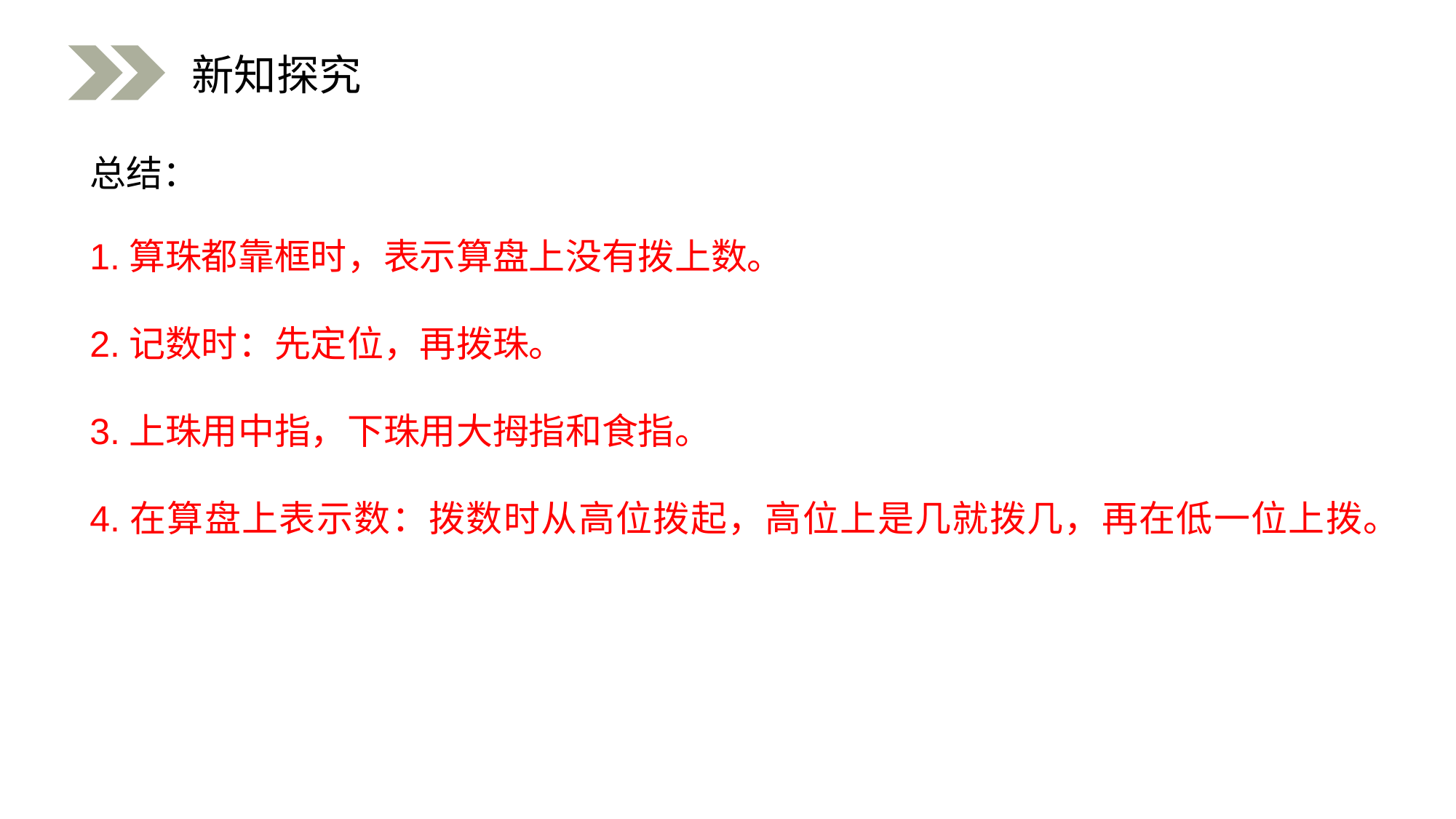

新知探究
总结：
1.算珠都靠框时，表示算盘上没有拨上数。
2.记数时：先定位，再拨珠。
3.上珠用中指，下珠用大拇指和食指。
4.在算盘上表示数：拨数时从高位拨起，高位上是几就拨几，再在低一位上拨。